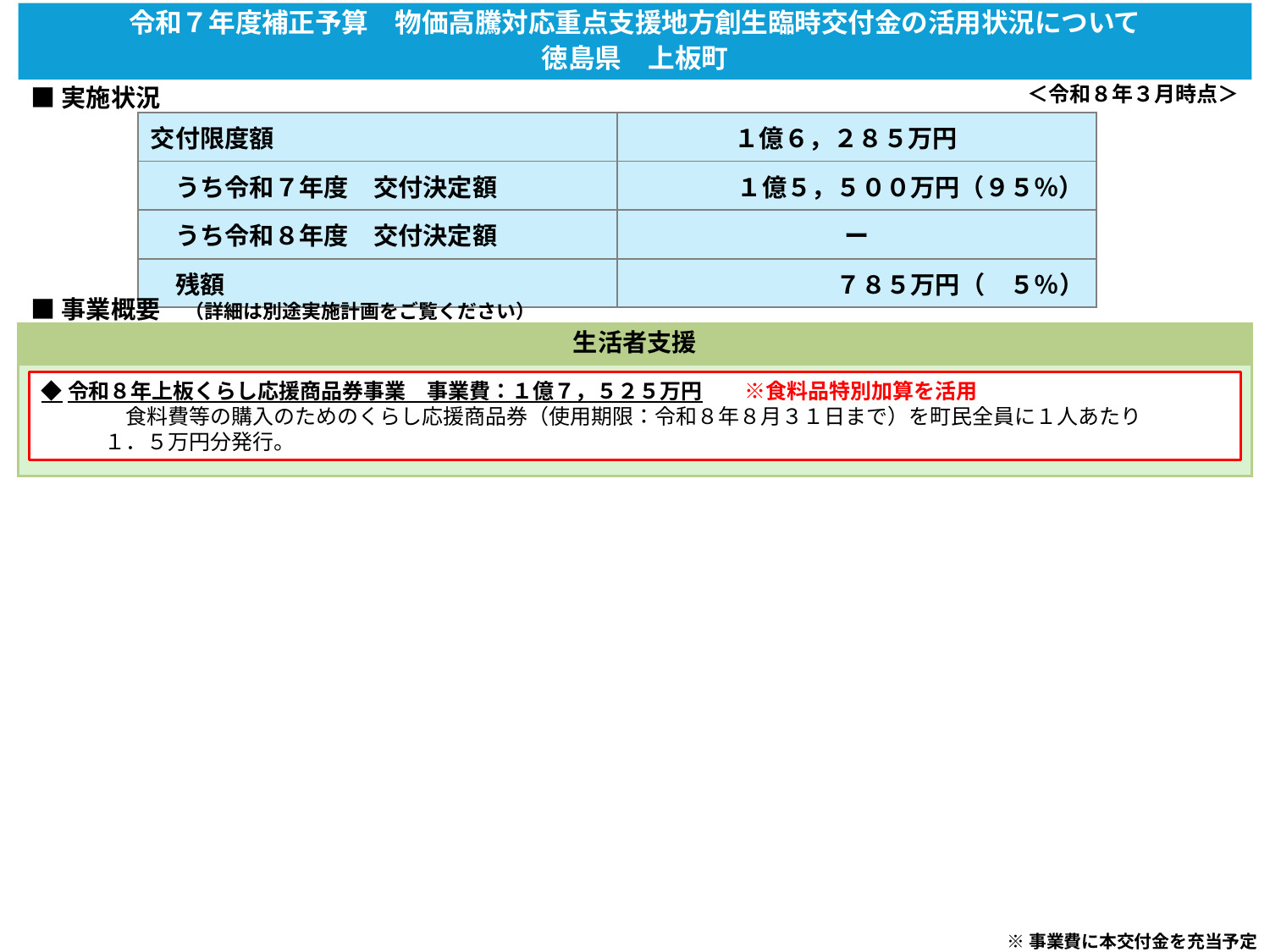

令和７年度補正予算　物価高騰対応重点支援地方創生臨時交付金の活用状況について
徳島県　上板町
＜令和８年３月時点＞
■実施状況
| 交付限度額 | １億６，２８５万円 |
| --- | --- |
| うち令和７年度　交付決定額 | １億５，５００万円（９５％） |
| うち令和８年度　交付決定額 | ー |
| 残額 | ７８５万円（　５％） |
■事業概要　（詳細は別途実施計画をご覧ください）
生活者支援

◆令和８年上板くらし応援商品券事業　事業費：１億７，５２５万円　　※食料品特別加算を活用
　　　　食料費等の購入のためのくらし応援商品券（使用期限：令和８年８月３１日まで）を町民全員に１人あたり
　　　１．５万円分発行。
※事業費に本交付金を充当予定